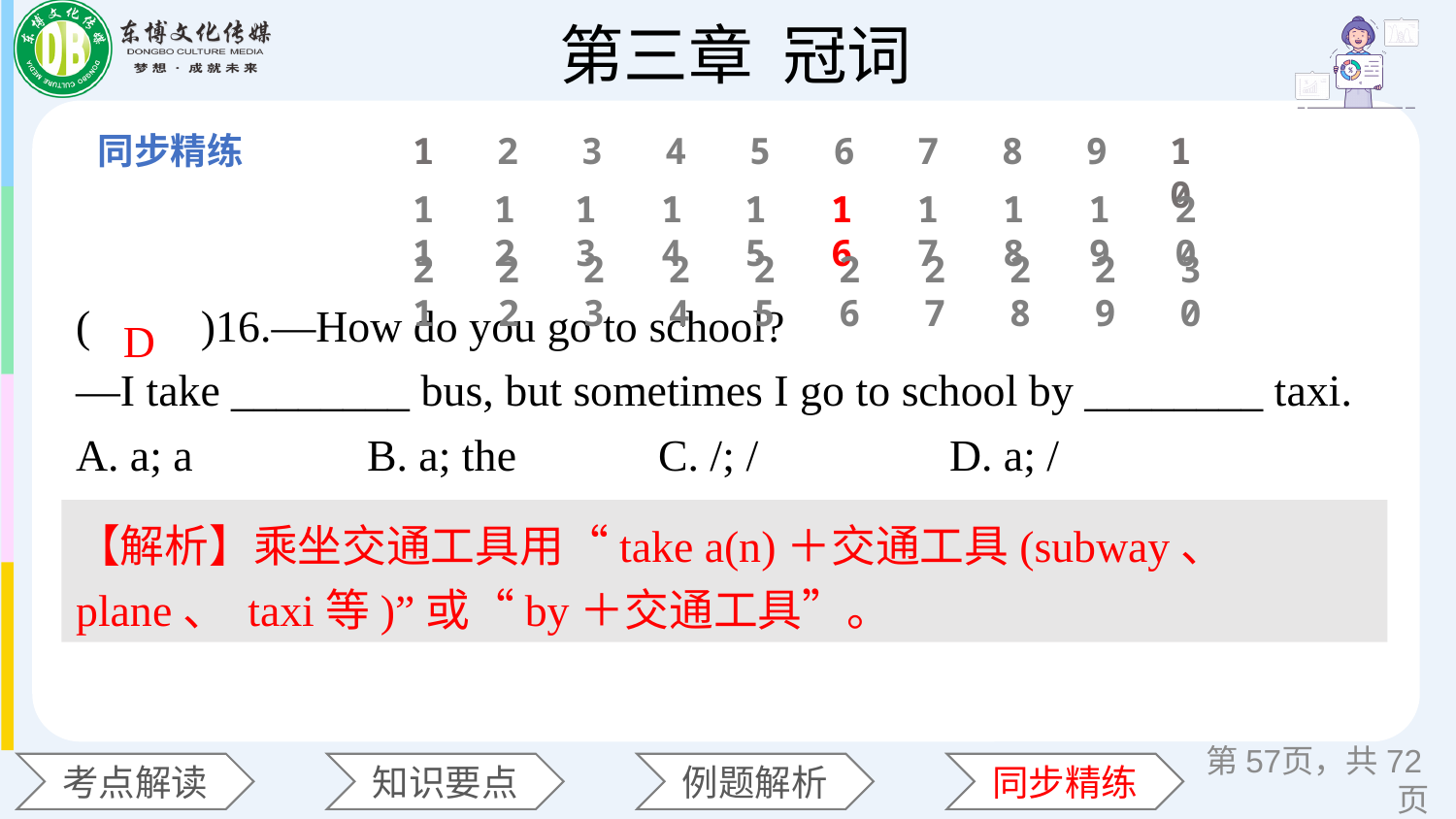

1
2
3
4
5
6
7
8
9
10
11
12
13
14
15
16
17
18
19
20

(　　)16.—How do you go to school?
—I take ________ bus, but sometimes I go to school by ________ taxi.
A. a; a    	B. a; the    	C. /; /    		D. a; /
21
22
23
24
25
26
27
28
29
30
D
【解析】乘坐交通工具用“take a(n)＋交通工具(subway、 plane、 taxi等)”或“by＋交通工具”。
第57页，共72页